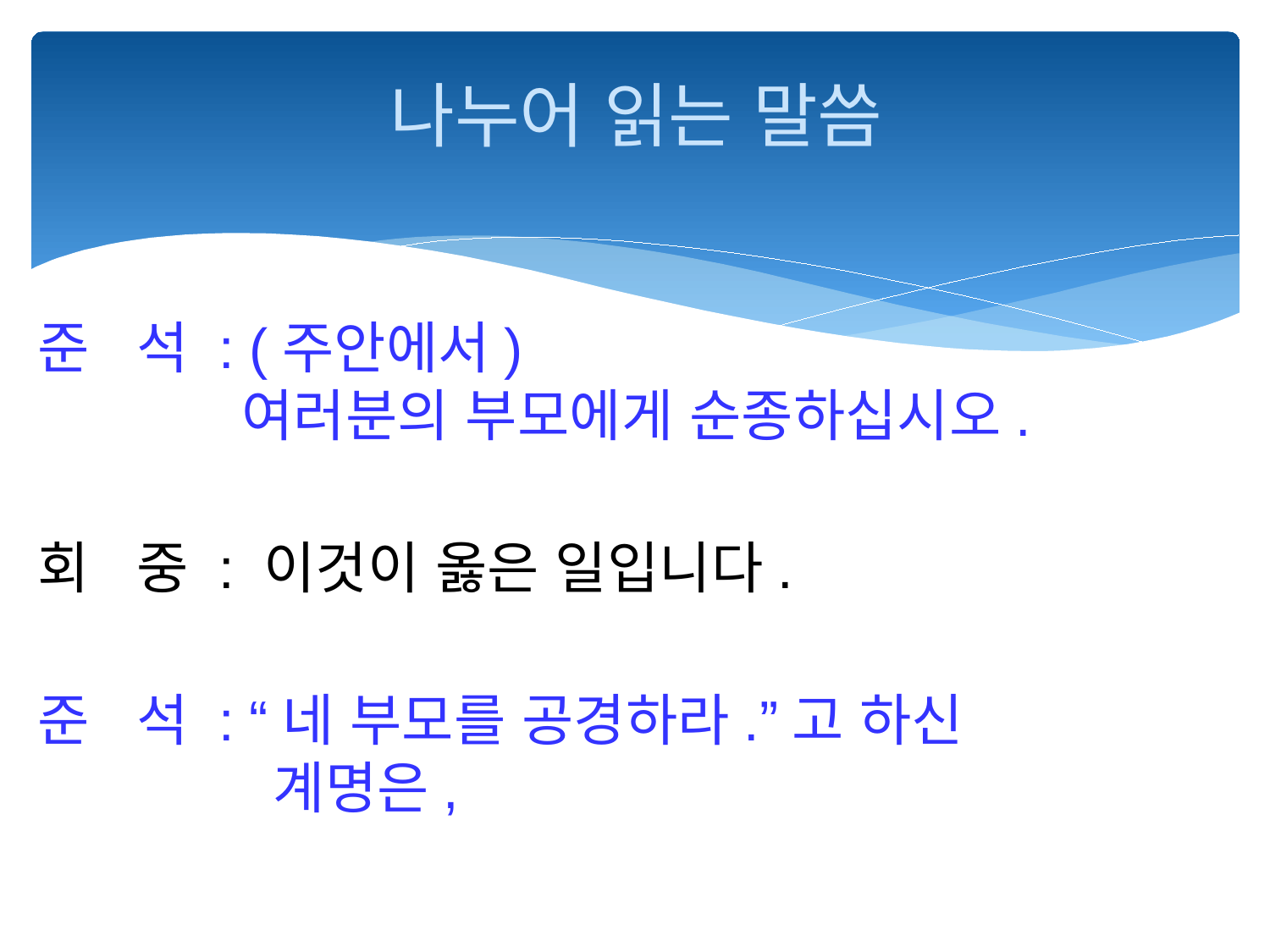

# 나누어 읽는 말씀
준   석 : (주안에서)
            여러분의 부모에게 순종하십시오.

회   중 : 이것이 옳은 일입니다.

준   석 : “네 부모를 공경하라.”고 하신
              계명은,